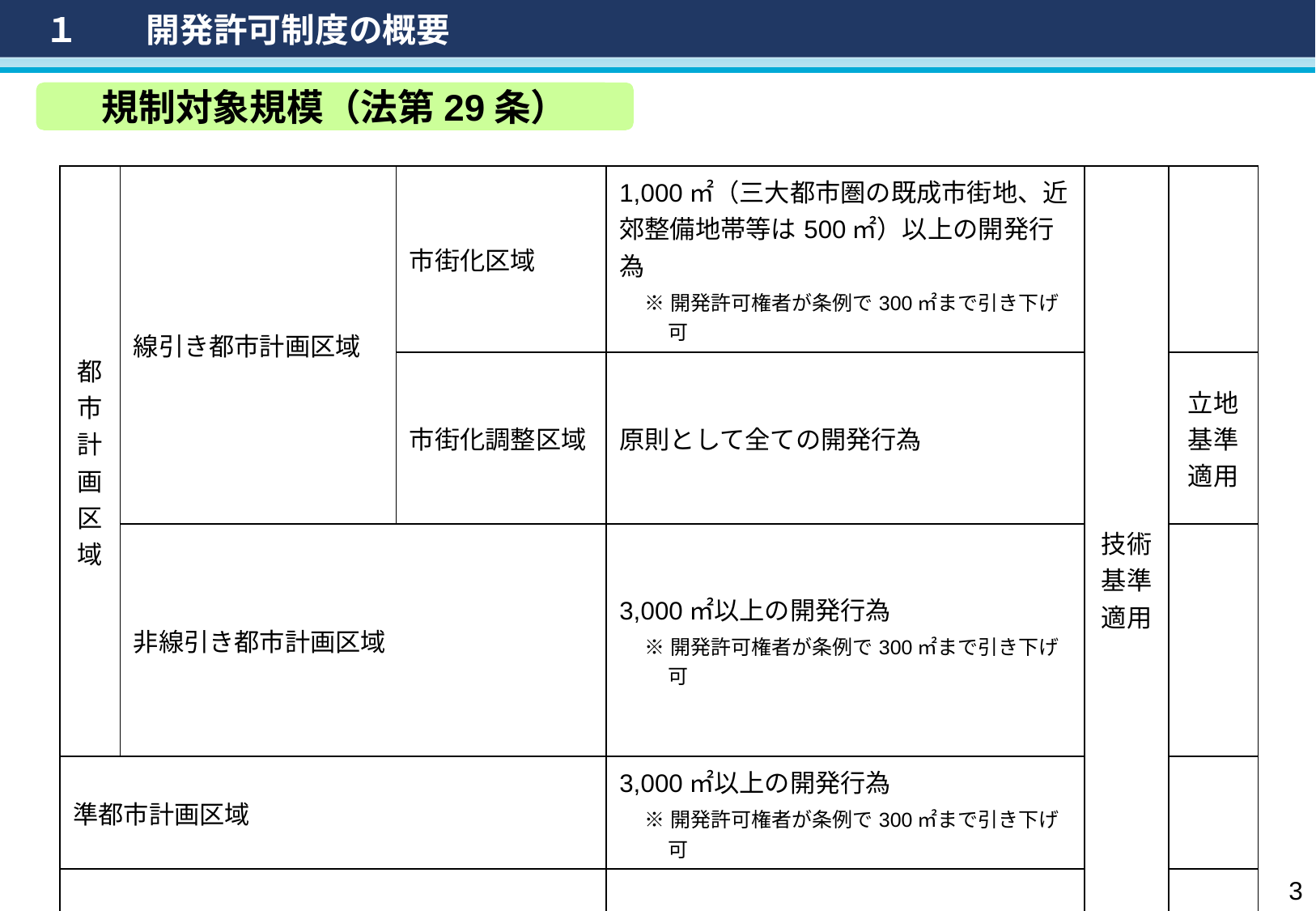

１　　開発許可制度の概要
規制対象規模（法第29条）
| 都市計画区域 | 線引き都市計画区域 | 市街化区域 | 1,000㎡（三大都市圏の既成市街地、近郊整備地帯等は500㎡）以上の開発行為 ※開発許可権者が条例で300㎡まで引き下げ可 | 技術基準適用 |  |
| --- | --- | --- | --- | --- | --- |
|  |  | 市街化調整区域 | 原則として全ての開発行為 |  | 立地基準適用 |
|  | 非線引き都市計画区域 |  | 3,000㎡以上の開発行為 ※開発許可権者が条例で300㎡まで引き下げ可 |  |  |
| 準都市計画区域 |  |  | 3,000㎡以上の開発行為 ※開発許可権者が条例で300㎡まで引き下げ可 |  |  |
| 都市計画区域及び準都市計画区域外 |  |  | 1ha以上の開発行為 |  |  |
3